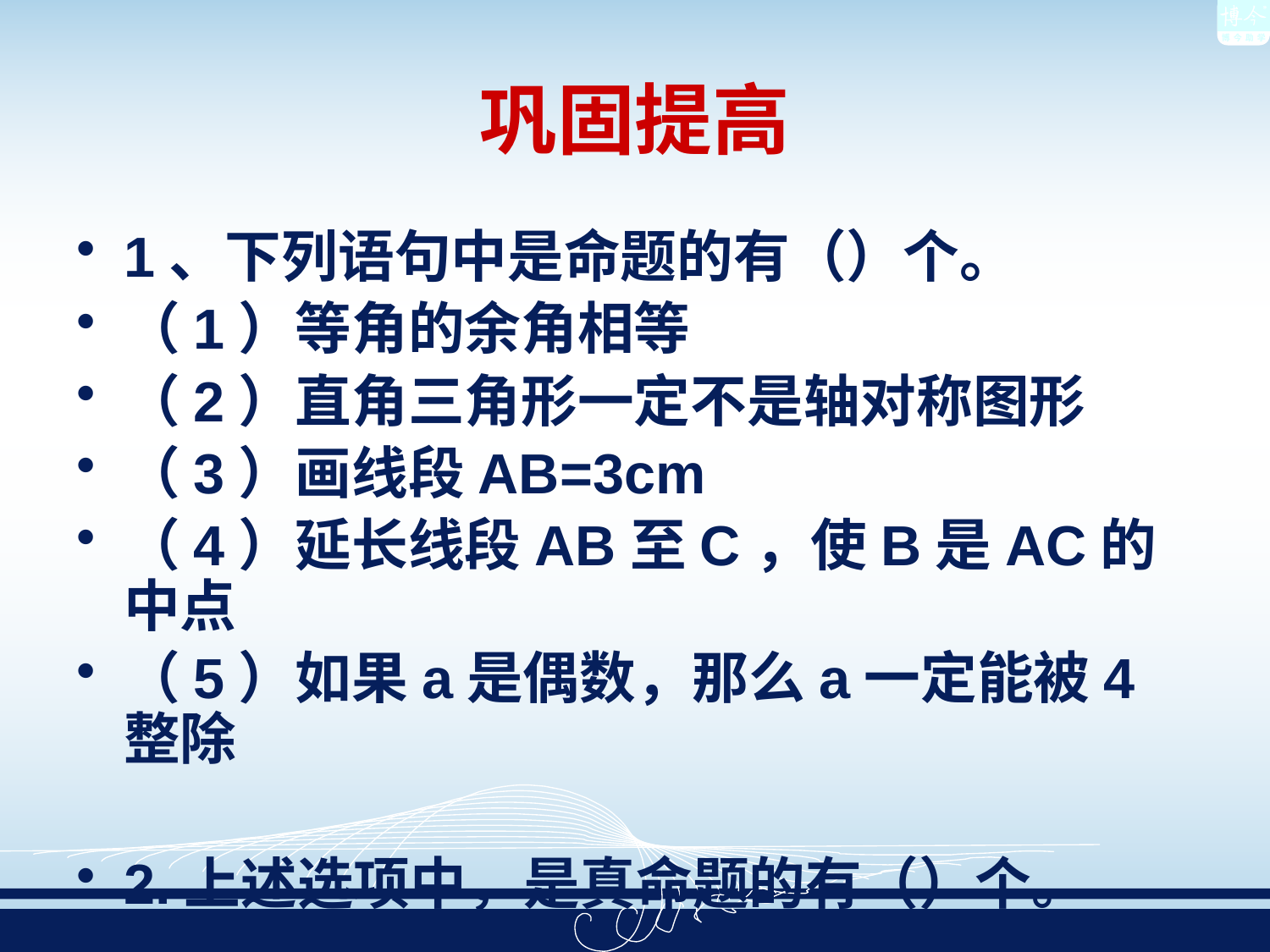

# 巩固提高
1、下列语句中是命题的有（）个。
（1）等角的余角相等
（2）直角三角形一定不是轴对称图形
（3）画线段AB=3cm
（4）延长线段AB至C，使B是AC的中点
（5）如果a是偶数，那么a一定能被4整除

2.上述选项中，是真命题的有（）个。